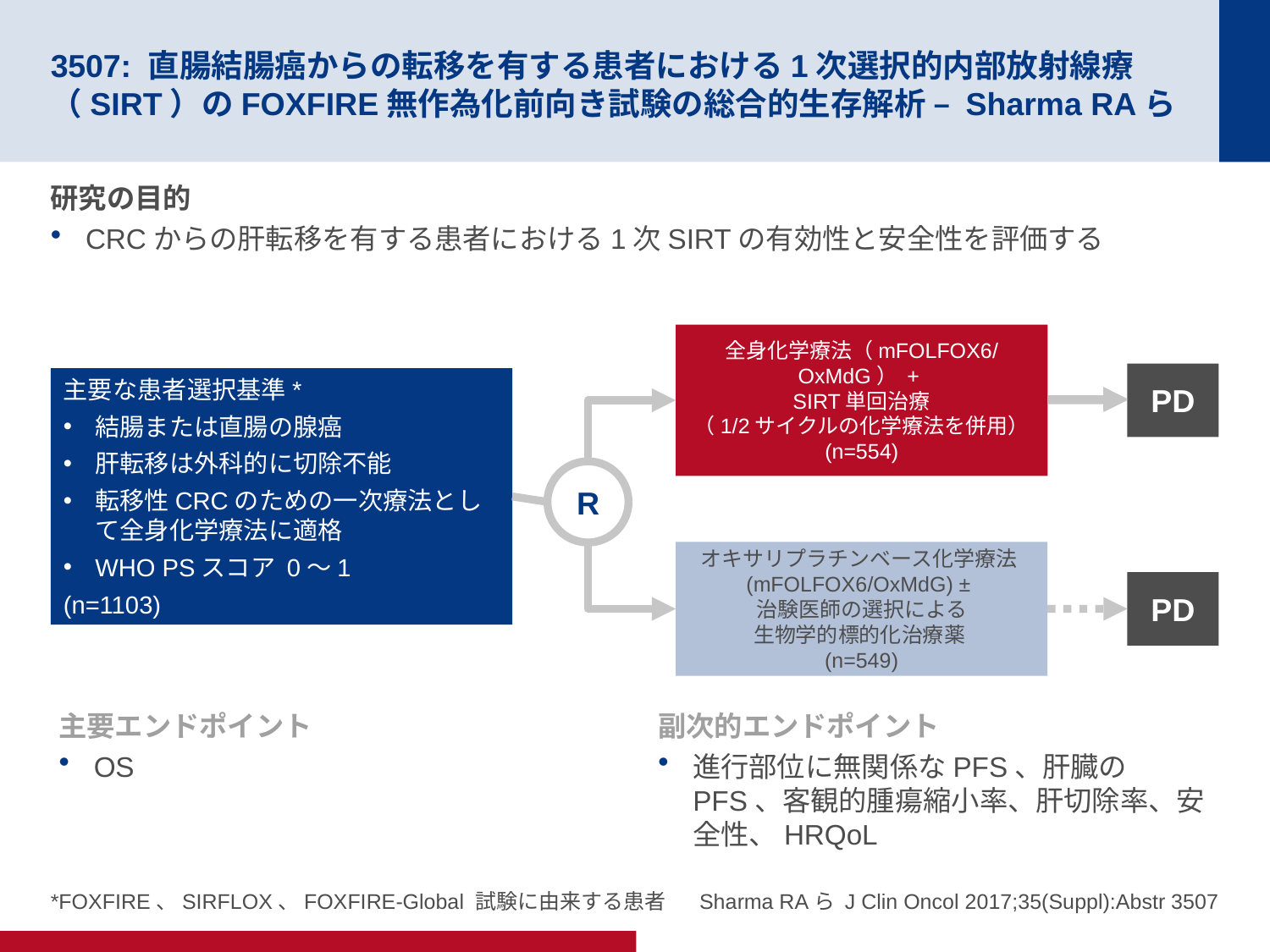

# 3507: 直腸結腸癌からの転移を有する患者における1次選択的内部放射線療（SIRT）のFOXFIRE無作為化前向き試験の総合的生存解析 – Sharma RAら
研究の目的
CRCからの肝転移を有する患者における1次SIRTの有効性と安全性を評価する
全身化学療法（mFOLFOX6/OxMdG） +
SIRT単回治療
（1/2サイクルの化学療法を併用）
(n=554)
PD
主要な患者選択基準*
結腸または直腸の腺癌
肝転移は外科的に切除不能
転移性CRCのための一次療法として全身化学療法に適格
WHO PSスコア 0～1
(n=1103)
R
オキサリプラチンベース化学療法(mFOLFOX6/OxMdG) ±
治験医師の選択による
生物学的標的化治療薬
(n=549)
PD
主要エンドポイント
OS
副次的エンドポイント
進行部位に無関係なPFS、肝臓のPFS、客観的腫瘍縮小率、肝切除率、安全性、HRQoL
*FOXFIRE、SIRFLOX、FOXFIRE-Global 試験に由来する患者
Sharma RAら J Clin Oncol 2017;35(Suppl):Abstr 3507